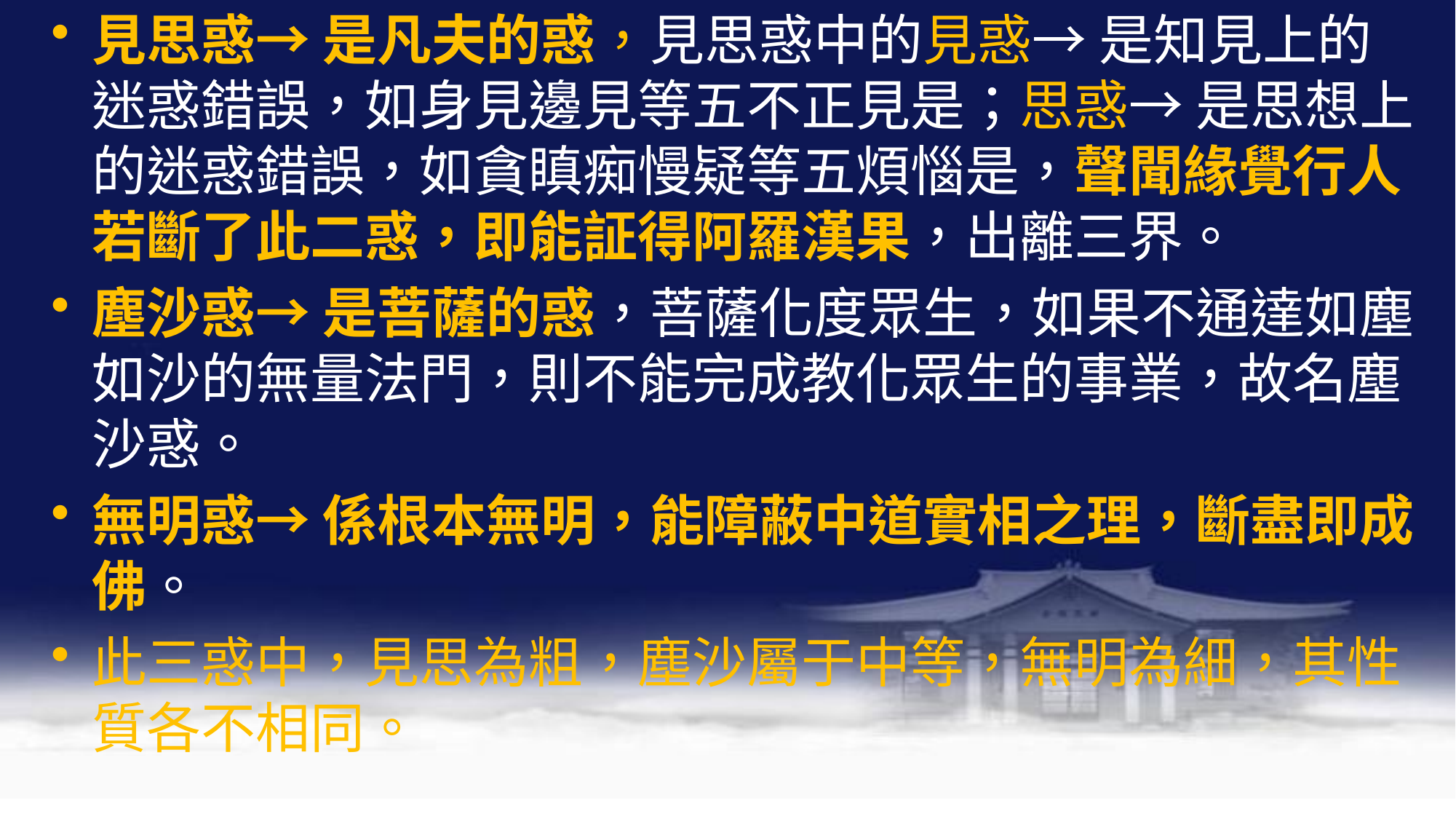

見思惑→ 是凡夫的惑，見思惑中的見惑→ 是知見上的迷惑錯誤，如身見邊見等五不正見是；思惑→ 是思想上的迷惑錯誤，如貪瞋痴慢疑等五煩惱是，聲聞緣覺行人若斷了此二惑，即能証得阿羅漢果，出離三界。
塵沙惑→ 是菩薩的惑，菩薩化度眾生，如果不通達如塵如沙的無量法門，則不能完成教化眾生的事業，故名塵沙惑。
無明惑→ 係根本無明，能障蔽中道實相之理，斷盡即成佛。
此三惑中，見思為粗，塵沙屬于中等，無明為細，其性質各不相同。